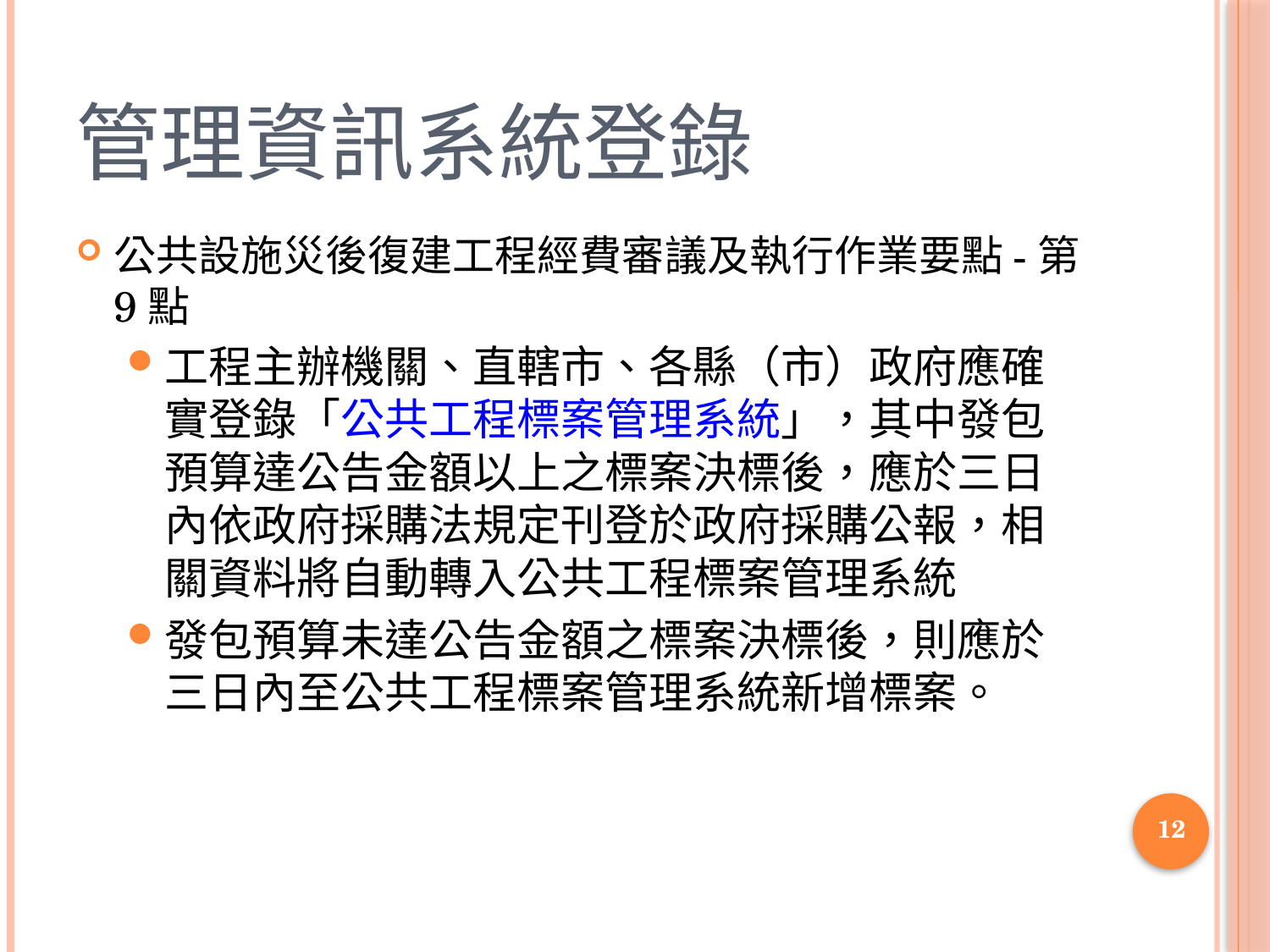

# 管理資訊系統登錄
公共設施災後復建工程經費審議及執行作業要點-第9點
工程主辦機關、直轄市、各縣（市）政府應確實登錄「公共工程標案管理系統」，其中發包預算達公告金額以上之標案決標後，應於三日內依政府採購法規定刊登於政府採購公報，相關資料將自動轉入公共工程標案管理系統
發包預算未達公告金額之標案決標後，則應於三日內至公共工程標案管理系統新增標案。
12